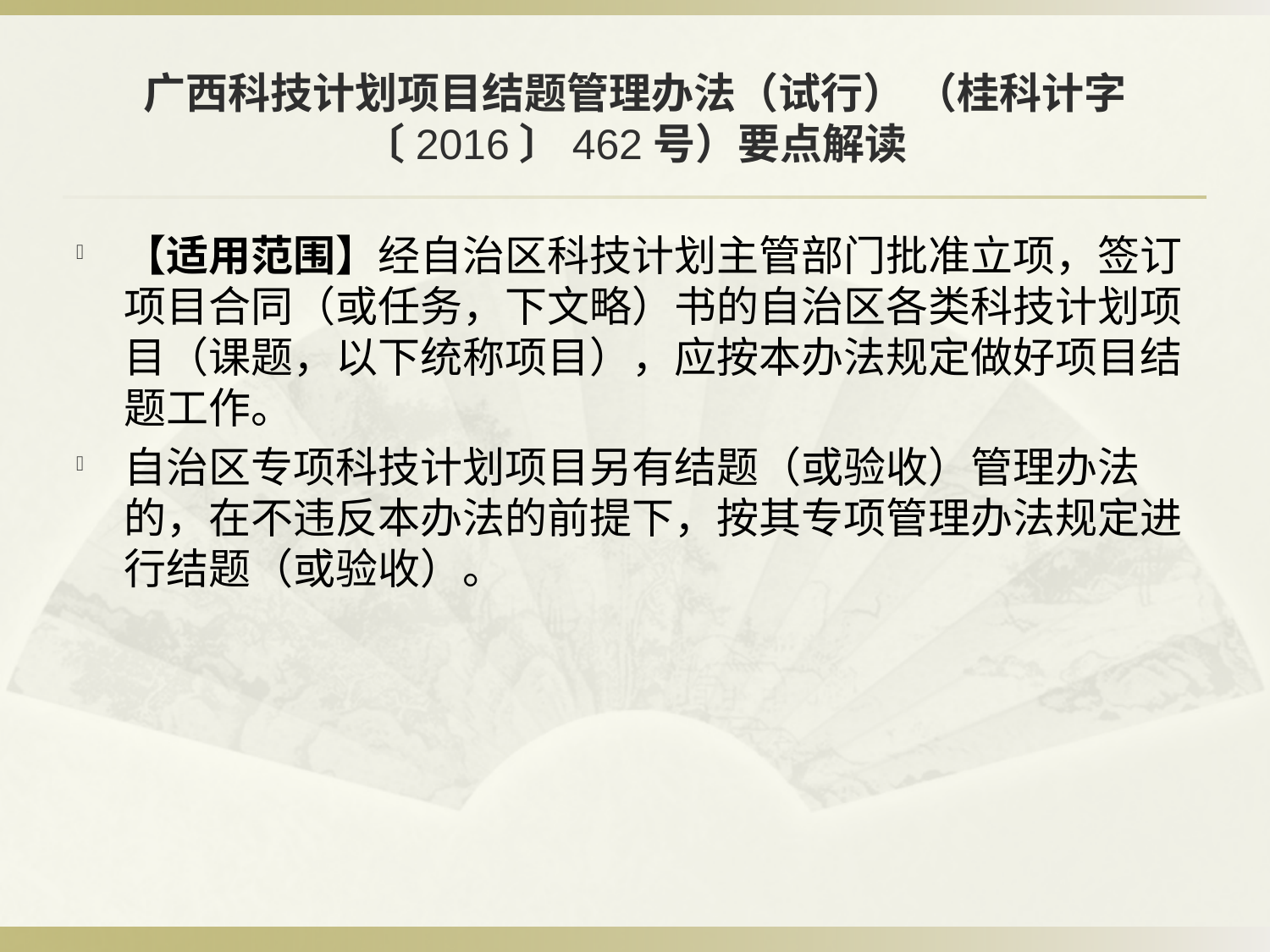

# 广西科技计划项目结题管理办法（试行） （桂科计字〔2016〕462号）要点解读
【适用范围】经自治区科技计划主管部门批准立项，签订项目合同（或任务，下文略）书的自治区各类科技计划项目（课题，以下统称项目），应按本办法规定做好项目结题工作。
自治区专项科技计划项目另有结题（或验收）管理办法的，在不违反本办法的前提下，按其专项管理办法规定进行结题（或验收）。